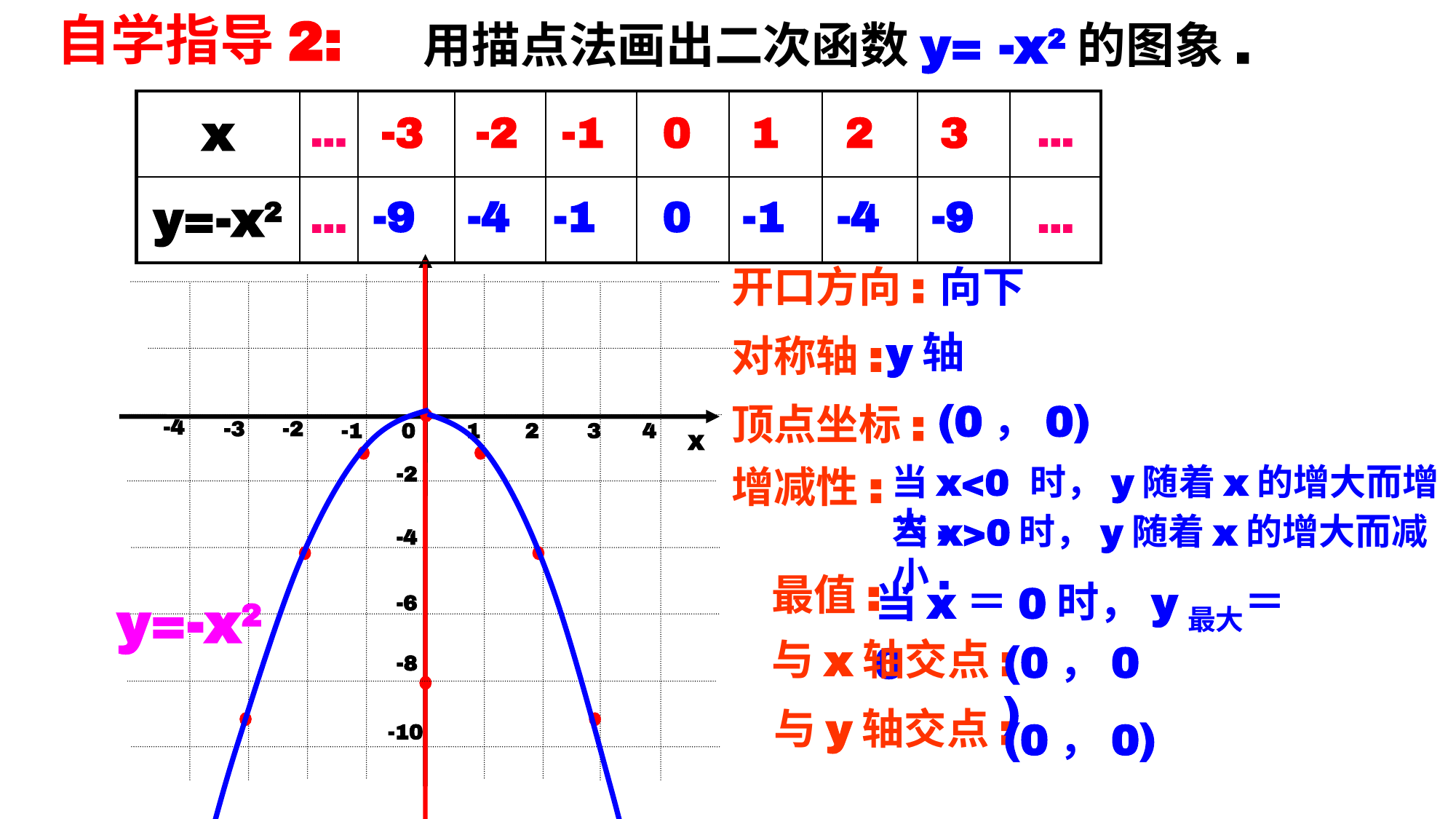

自学指导2:
用描点法画出二次函数y= -x2的图象.
| x | … |  |  |  |  |  |  |  | … |
| --- | --- | --- | --- | --- | --- | --- | --- | --- | --- |
| y=-x2 | … |  |  |  |  |  |  |  | … |
-3
-2
-1
0
1
2
3
-9
-4
-1
0
-1
-4
-9

开口方向:
向下

y轴
对称轴:

(0，0)
顶点坐标:

-4
-3
-2
-1
0
1
2
3
4

X

当x<0 时，y随着x的增大而增大.
增减性:
-2

当x>0时，y随着x的增大而减小.
-4

最值:
当x＝0时，y最大＝0
y=-x2
-6

与x轴交点:
(0，0)
-8

与y轴交点:
(0，0)
-10